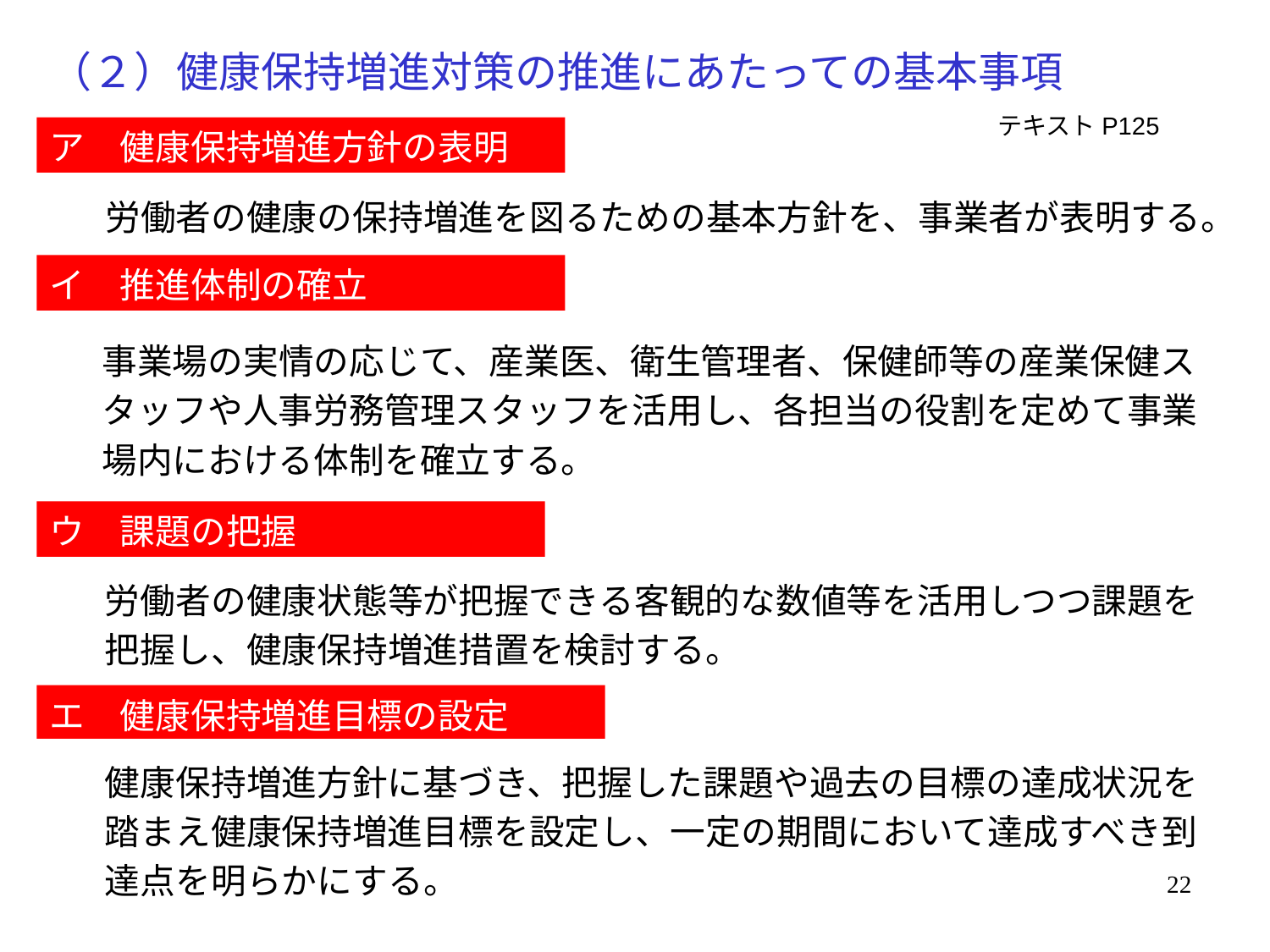

（２）健康保持増進対策の推進にあたっての基本事項
テキストP125
ア　健康保持増進方針の表明
　労働者の健康の保持増進を図るための基本方針を、事業者が表明する。

イ　推進体制の確立
　事業場の実情の応じて、産業医、衛生管理者、保健師等の産業保健ス
　タッフや人事労務管理スタッフを活用し、各担当の役割を定めて事業
　場内における体制を確立する。

ウ　課題の把握
　労働者の健康状態等が把握できる客観的な数値等を活用しつつ課題を
　把握し、健康保持増進措置を検討する。
エ　健康保持増進目標の設定
　健康保持増進方針に基づき、把握した課題や過去の目標の達成状況を
　踏まえ健康保持増進目標を設定し、一定の期間において達成すべき到
　達点を明らかにする。

22